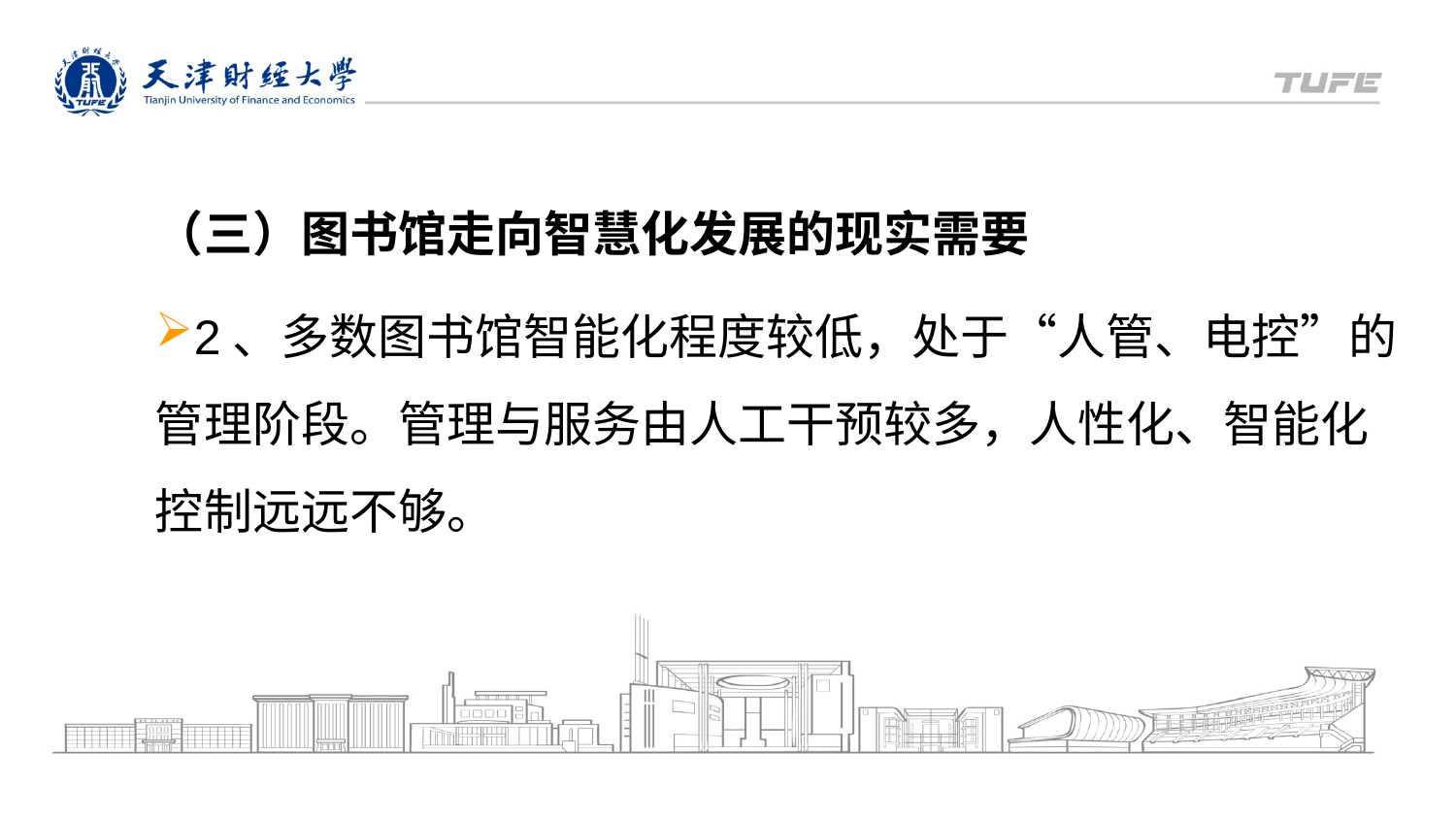

（三）图书馆走向智慧化发展的现实需要
2、多数图书馆智能化程度较低，处于“人管、电控”的管理阶段。管理与服务由人工干预较多，人性化、智能化控制远远不够。

天津财经大学XX
XXXX年X月X日